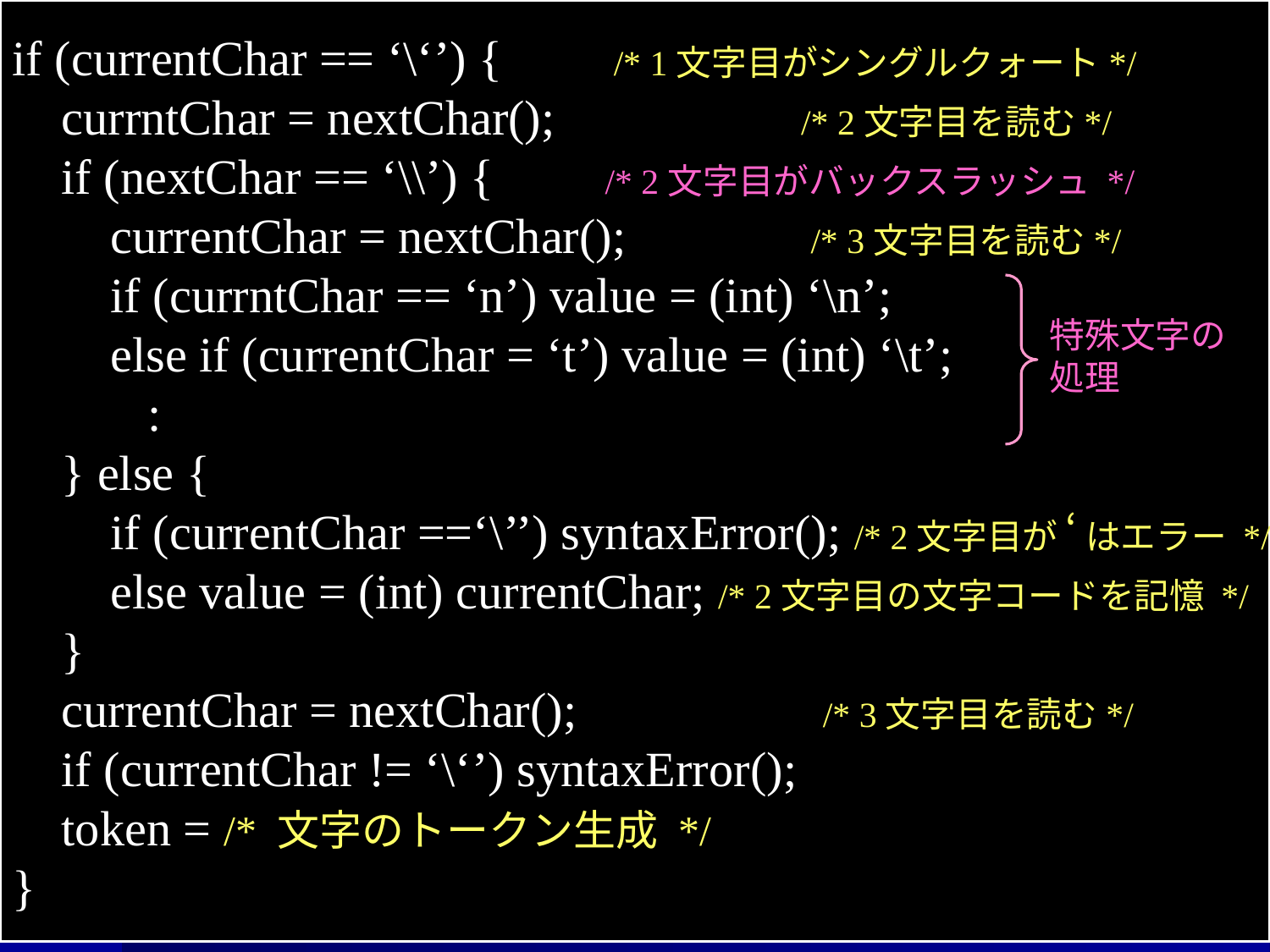

if (currentChar == ‘\‘’) {         /* 1文字目がシングルクォート*/
    currntChar = nextChar();                    /* 2文字目を読む*/
    if (nextChar == ‘\\’) {         /* 2文字目がバックスラッシュ */
        currentChar = nextChar();               /* 3文字目を読む*/
        if (currntChar == ‘n’) value = (int) ‘\n’;
        else if (currentChar = ‘t’) value = (int) ‘\t’;
           :
    } else {
        if (currentChar ==‘\’’) syntaxError(); /* 2文字目が ‘ はエラー */
        else value = (int) currentChar; /* 2文字目の文字コードを記憶 */
    }
    currentChar = nextChar();                    /* 3文字目を読む*/
    if (currentChar != ‘\‘’) syntaxError();
    token = /* 文字のトークン生成 */
}

特殊文字の
処理